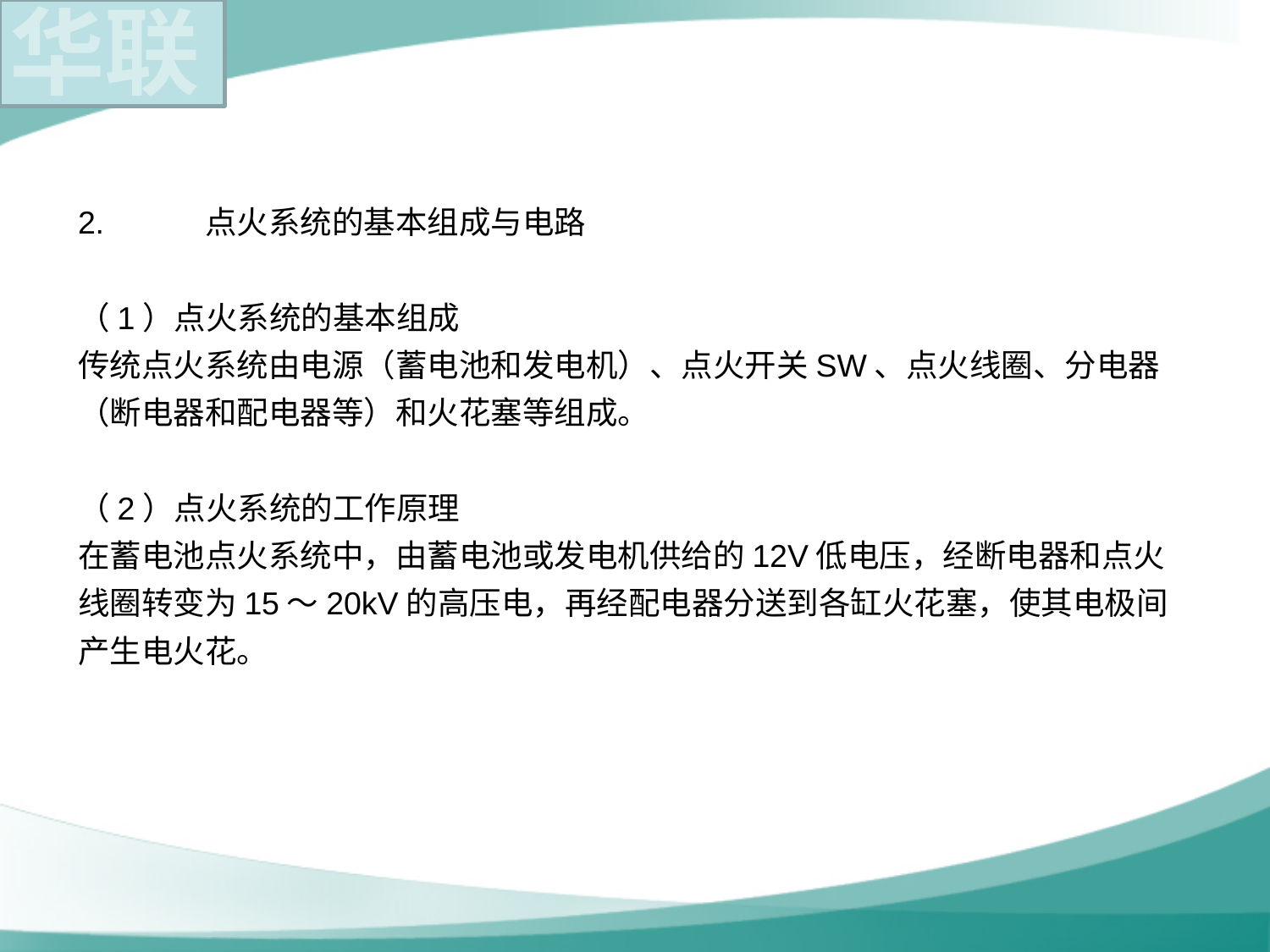

2.	点火系统的基本组成与电路

（1）点火系统的基本组成
传统点火系统由电源（蓄电池和发电机）、点火开关SW、点火线圈、分电器（断电器和配电器等）和火花塞等组成。

（2）点火系统的工作原理
在蓄电池点火系统中，由蓄电池或发电机供给的12V低电压，经断电器和点火线圈转变为15～20kV的高压电，再经配电器分送到各缸火花塞，使其电极间产生电火花。